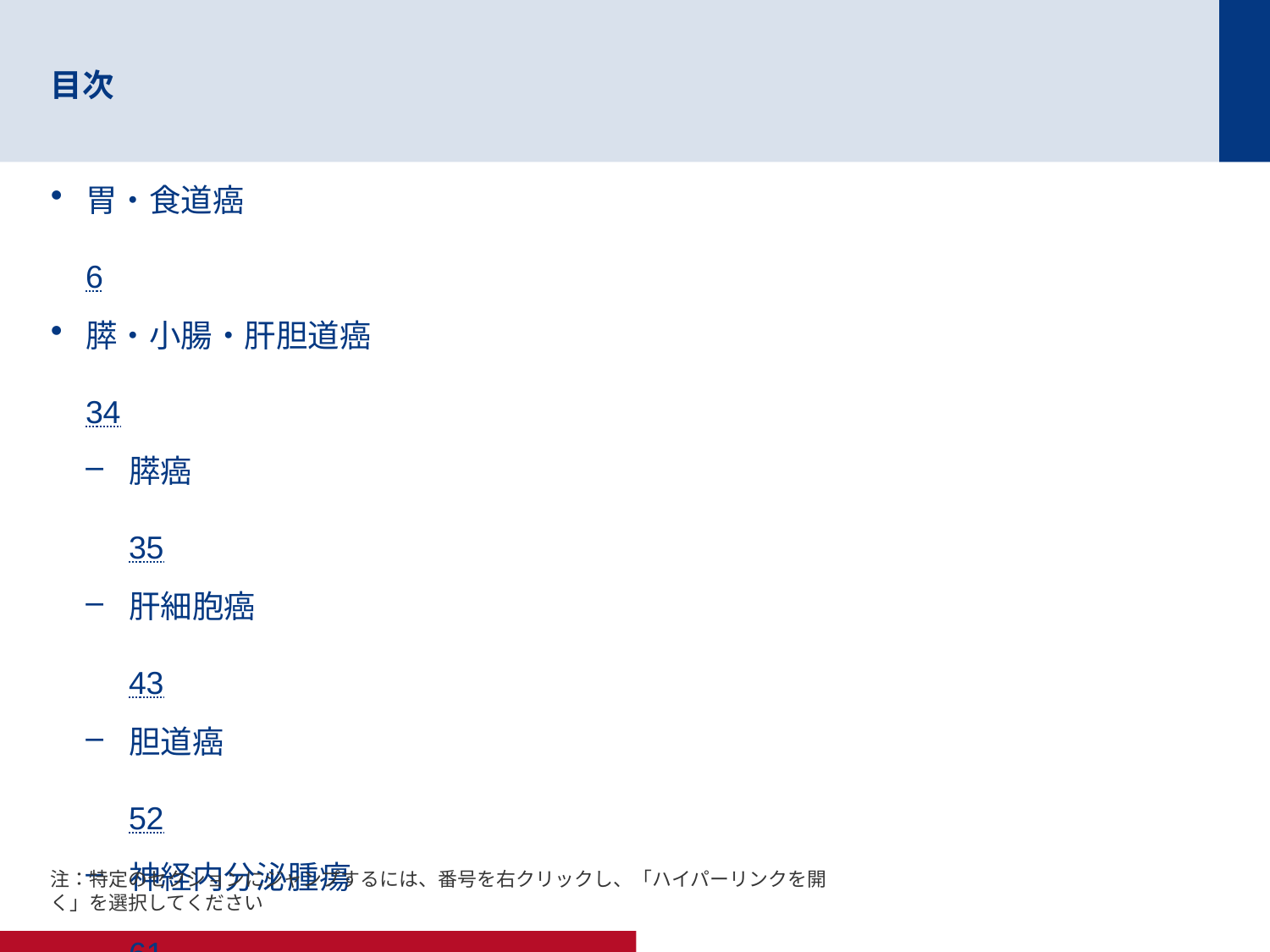

# 目次
胃・食道癌	6
膵・小腸・肝胆道癌	34
膵癌	35
肝細胞癌	43
胆道癌	52
神経内分泌腫瘍	61
結腸・直腸・肛門癌	66
注：特定のセクションにジャンプするには、番号を右クリックし、「ハイパーリンクを開く」を選択してください